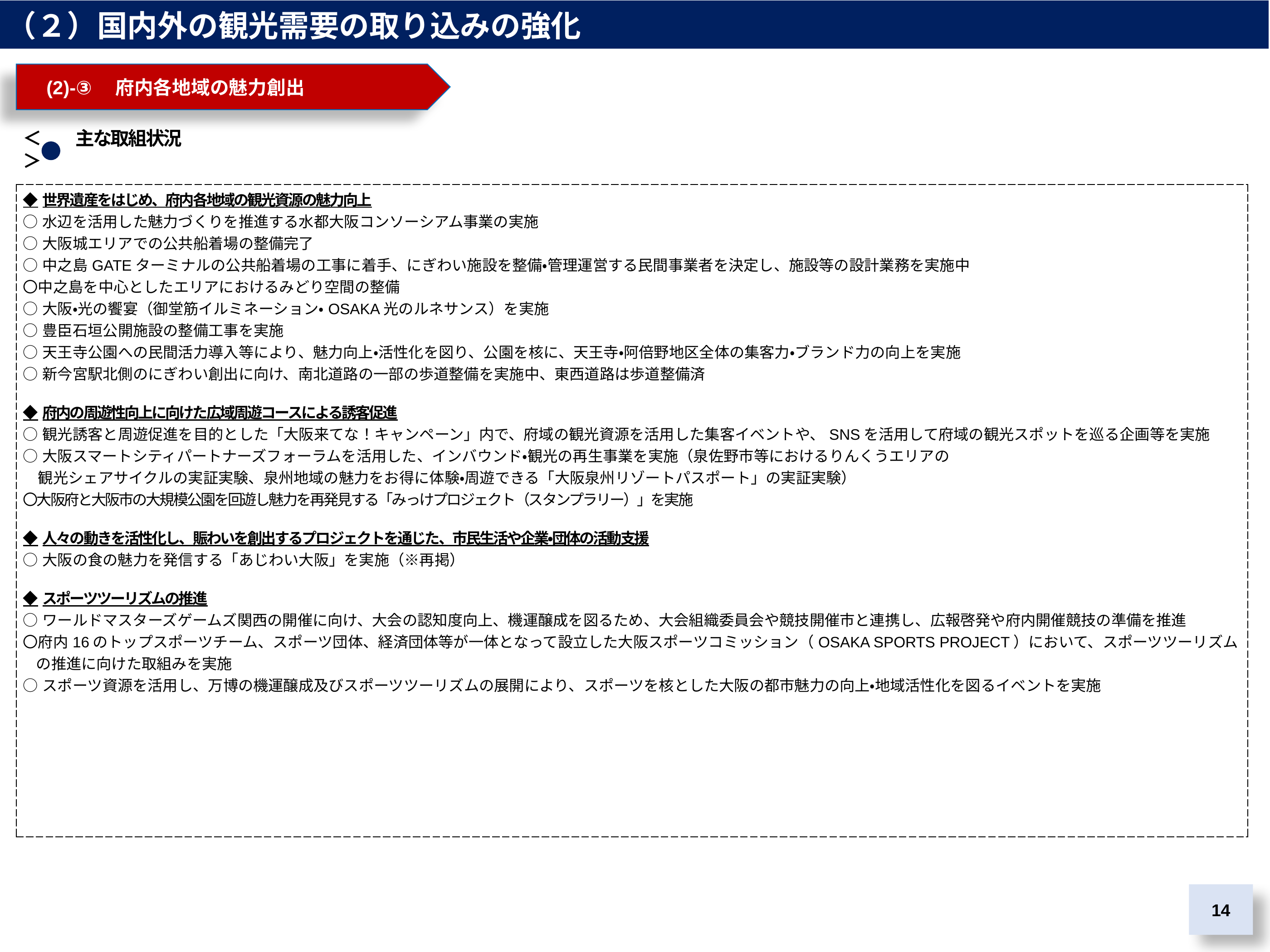

（２）国内外の観光需要の取り込みの強化
　(2)-③　府内各地域の魅力創出
＜　　主な取組状況＞

| ◆世界遺産をはじめ、府内各地域の観光資源の魅力向上 ○水辺を活用した魅力づくりを推進する水都大阪コンソーシアム事業の実施 ○大阪城エリアでの公共船着場の整備完了 ○中之島GATEターミナルの公共船着場の工事に着手、にぎわい施設を整備・管理運営する民間事業者を決定し、施設等の設計業務を実施中 〇中之島を中心としたエリアにおけるみどり空間の整備 ○大阪・光の饗宴（御堂筋イルミネーション・OSAKA光のルネサンス）を実施 ○豊臣石垣公開施設の整備工事を実施 ○天王寺公園への民間活力導入等により、魅力向上・活性化を図り、公園を核に、天王寺・阿倍野地区全体の集客力・ブランド力の向上を実施 ○新今宮駅北側のにぎわい創出に向け、南北道路の一部の歩道整備を実施中、東西道路は歩道整備済 ◆府内の周遊性向上に向けた広域周遊コースによる誘客促進 ○観光誘客と周遊促進を目的とした「大阪来てな！キャンペーン」内で、府域の観光資源を活用した集客イベントや、SNSを活用して府域の観光スポットを巡る企画等を実施 ○大阪スマートシティパートナーズフォーラムを活用した、インバウンド・観光の再生事業を実施（泉佐野市等におけるりんくうエリアの 　観光シェアサイクルの実証実験、泉州地域の魅力をお得に体験・周遊できる「大阪泉州リゾートパスポート」の実証実験） 〇大阪府と大阪市の大規模公園を回遊し魅力を再発見する「みっけプロジェクト（スタンプラリー）」を実施 ◆人々の動きを活性化し、賑わいを創出するプロジェクトを通じた、市民生活や企業・団体の活動支援 ○大阪の食の魅力を発信する「あじわい大阪」を実施（※再掲） ◆スポーツツーリズムの推進 ○ワールドマスターズゲームズ関西の開催に向け、大会の認知度向上、機運醸成を図るため、大会組織委員会や競技開催市と連携し、広報啓発や府内開催競技の準備を推進 〇府内16のトップスポーツチーム、スポーツ団体、経済団体等が一体となって設立した大阪スポーツコミッション（OSAKA SPORTS PROJECT）において、スポーツツーリズムの推進に向けた取組みを実施 ○スポーツ資源を活用し、万博の機運醸成及びスポーツツーリズムの展開により、スポーツを核とした大阪の都市魅力の向上・地域活性化を図るイベントを実施 |
| --- |
14